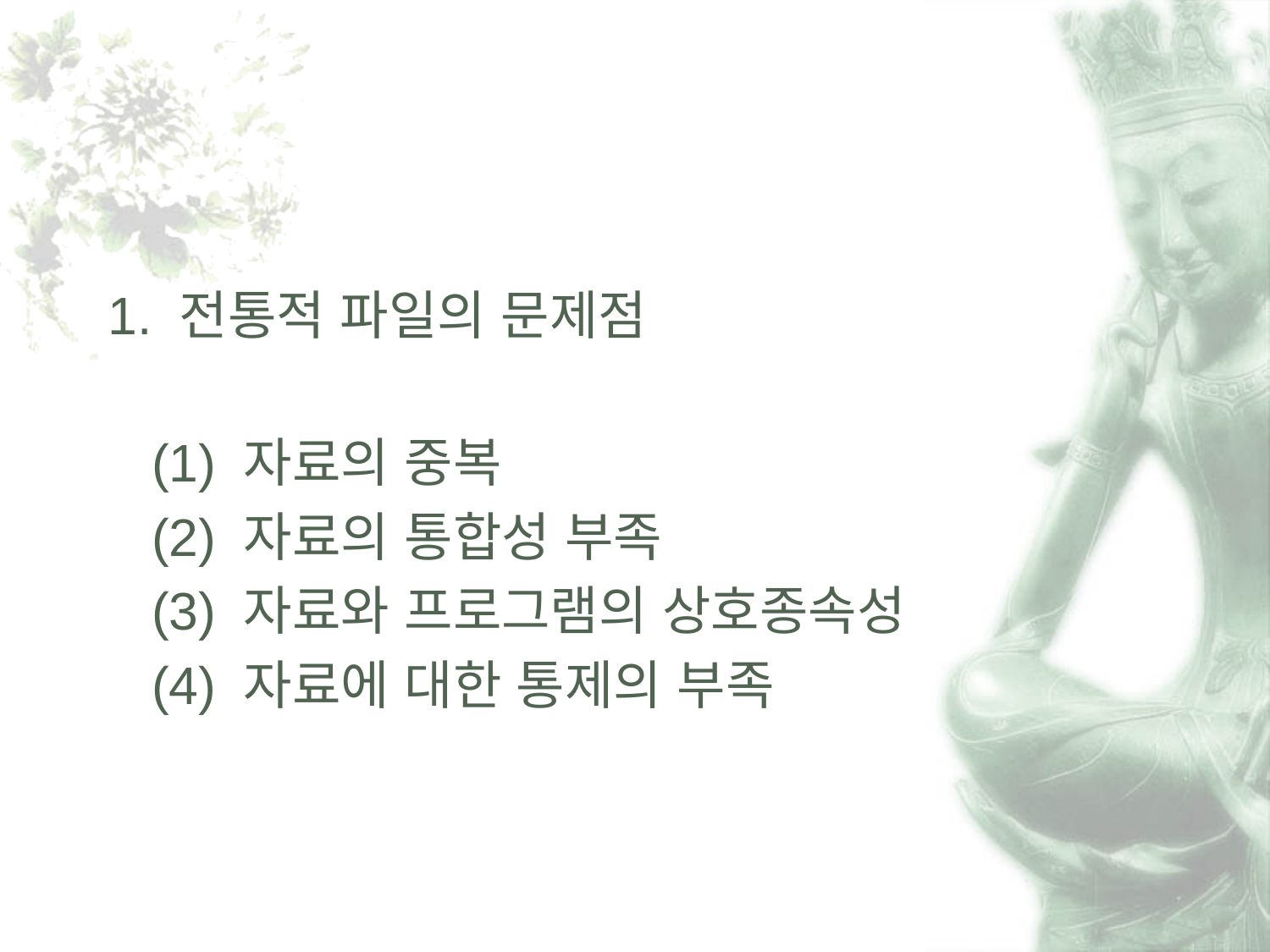

1. 전통적 파일의 문제점

   (1) 자료의 중복
   (2) 자료의 통합성 부족
   (3) 자료와 프로그램의 상호종속성
   (4) 자료에 대한 통제의 부족